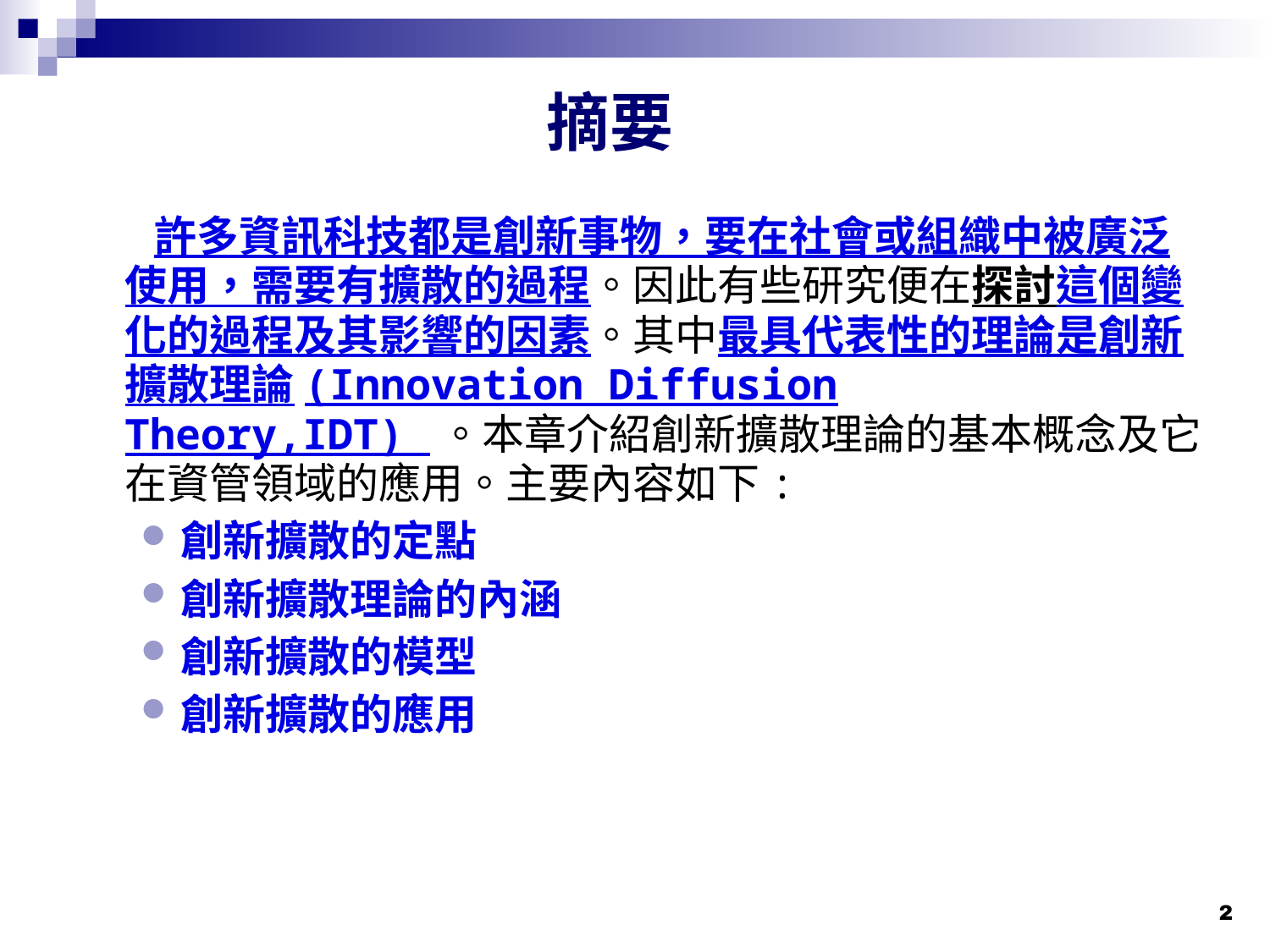

摘要
       許多資訊科技都是創新事物，要在社會或組織中被廣泛使用，需要有擴散的過程。因此有些研究便在探討這個變化的過程及其影響的因素。其中最具代表性的理論是創新擴散理論(Innovation Diffusion Theory,IDT) 。本章介紹創新擴散理論的基本概念及它在資管領域的應用。主要內容如下:
創新擴散的定點
創新擴散理論的內涵
創新擴散的模型
創新擴散的應用
2